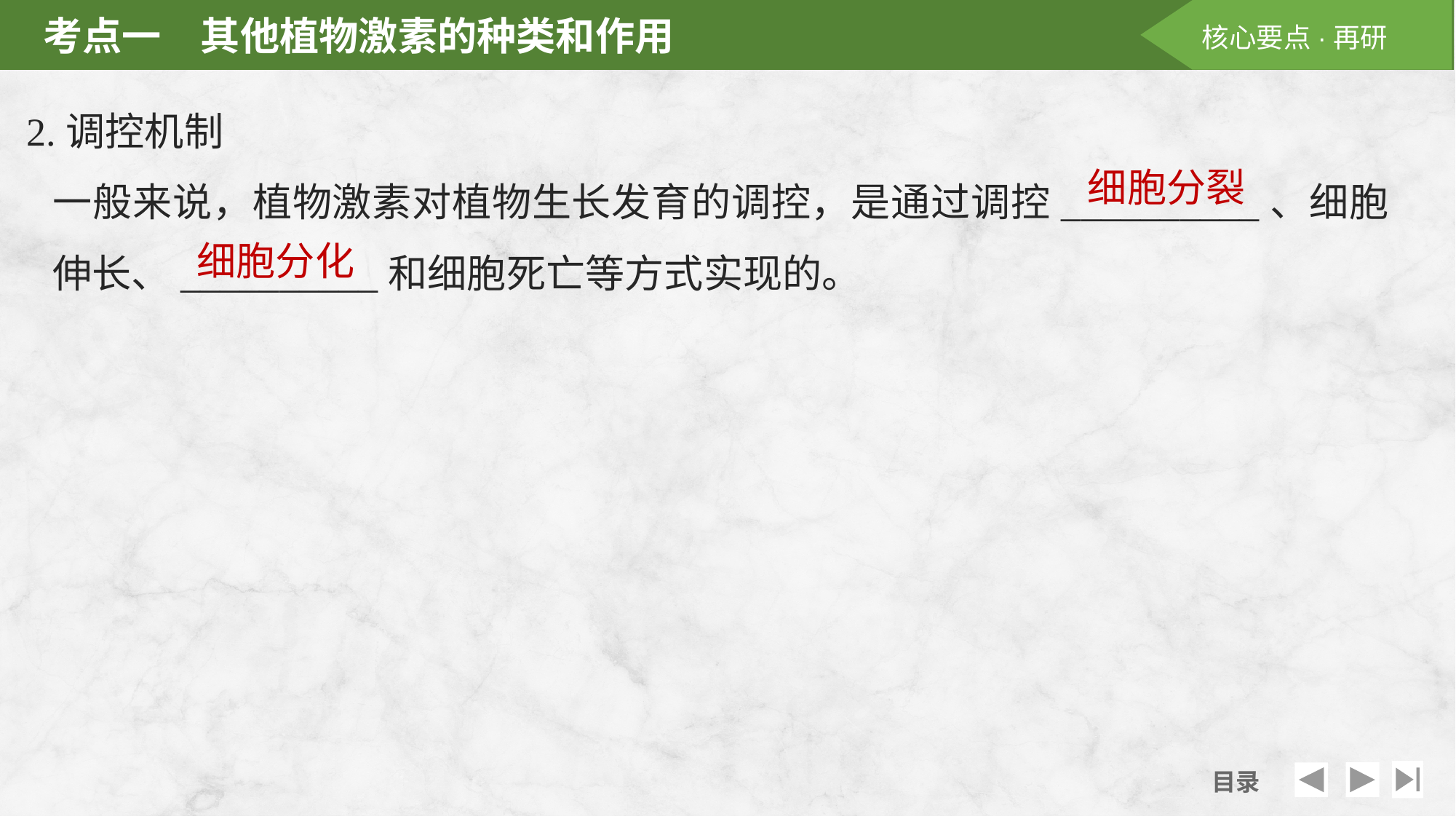

2.调控机制
	一般来说，植物激素对植物生长发育的调控，是通过调控__________、细胞伸长、__________和细胞死亡等方式实现的。
细胞分裂
细胞分化